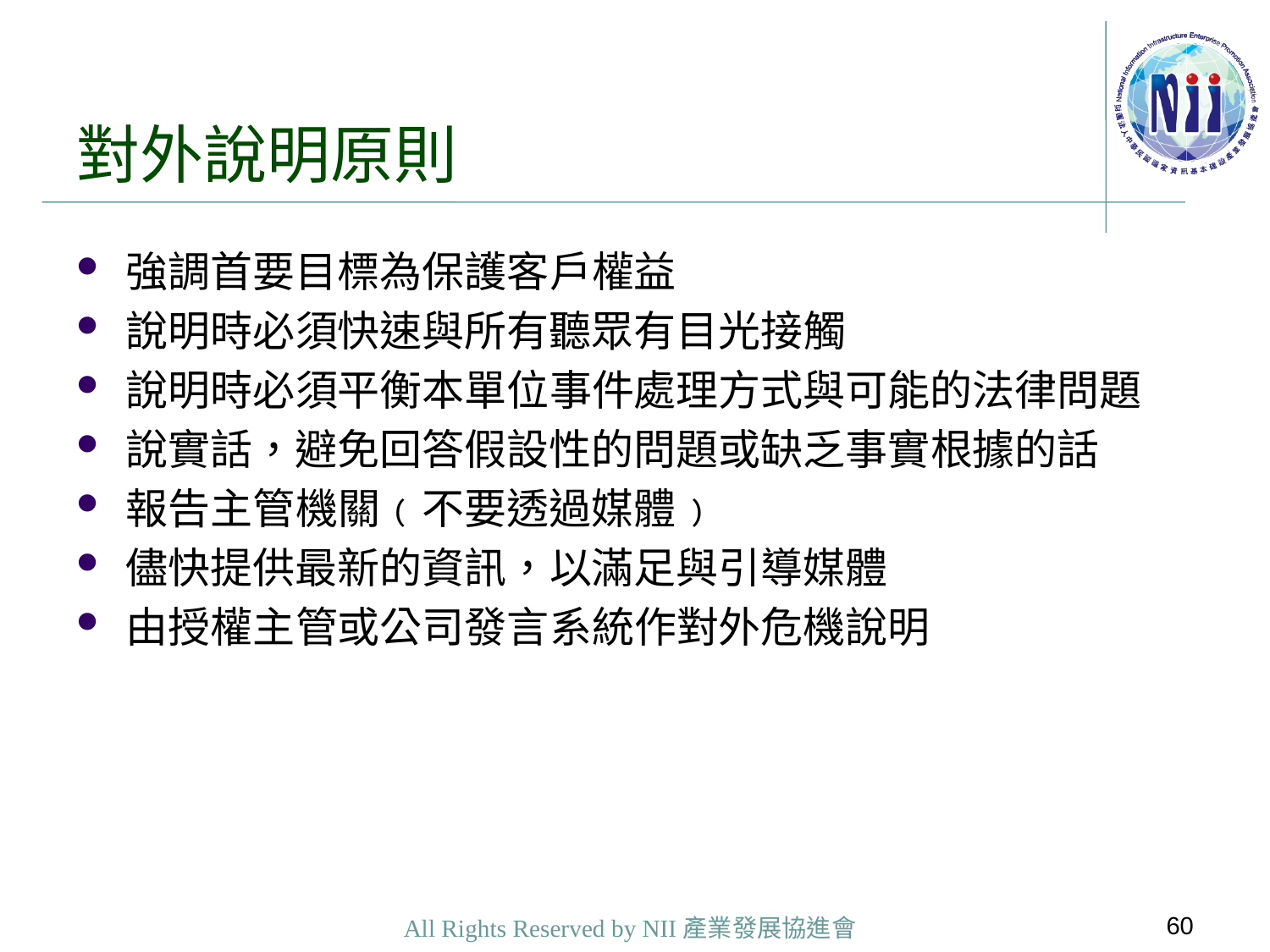

# 對外說明原則
強調首要目標為保護客戶權益
說明時必須快速與所有聽眾有目光接觸
說明時必須平衡本單位事件處理方式與可能的法律問題
說實話，避免回答假設性的問題或缺乏事實根據的話
報告主管機關﹙不要透過媒體﹚
儘快提供最新的資訊，以滿足與引導媒體
由授權主管或公司發言系統作對外危機說明

60
All Rights Reserved by NII產業發展協進會